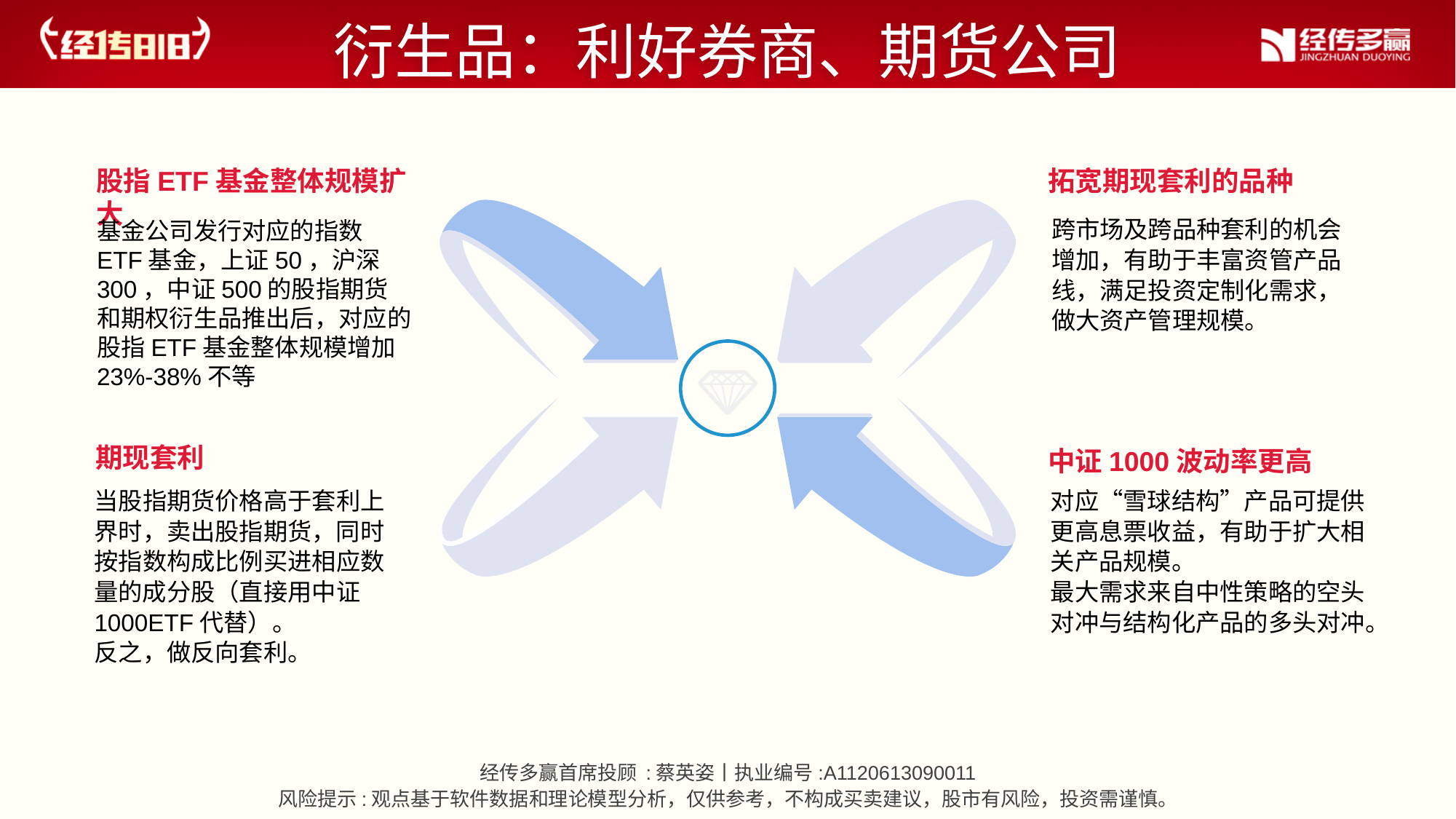

衍生品：利好券商、期货公司
拓宽期现套利的品种
跨市场及跨品种套利的机会增加，有助于丰富资管产品线，满足投资定制化需求，做大资产管理规模。
股指ETF基金整体规模扩大

基金公司发行对应的指数ETF基金，上证50，沪深300，中证500的股指期货和期权衍生品推出后，对应的股指ETF基金整体规模增加23%-38%不等

期现套利
当股指期货价格高于套利上界时，卖出股指期货，同时按指数构成比例买进相应数量的成分股（直接用中证1000ETF代替）。
反之，做反向套利。
中证1000波动率更高
对应“雪球结构”产品可提供更高息票收益，有助于扩大相关产品规模。
最大需求来自中性策略的空头对冲与结构化产品的多头对冲。